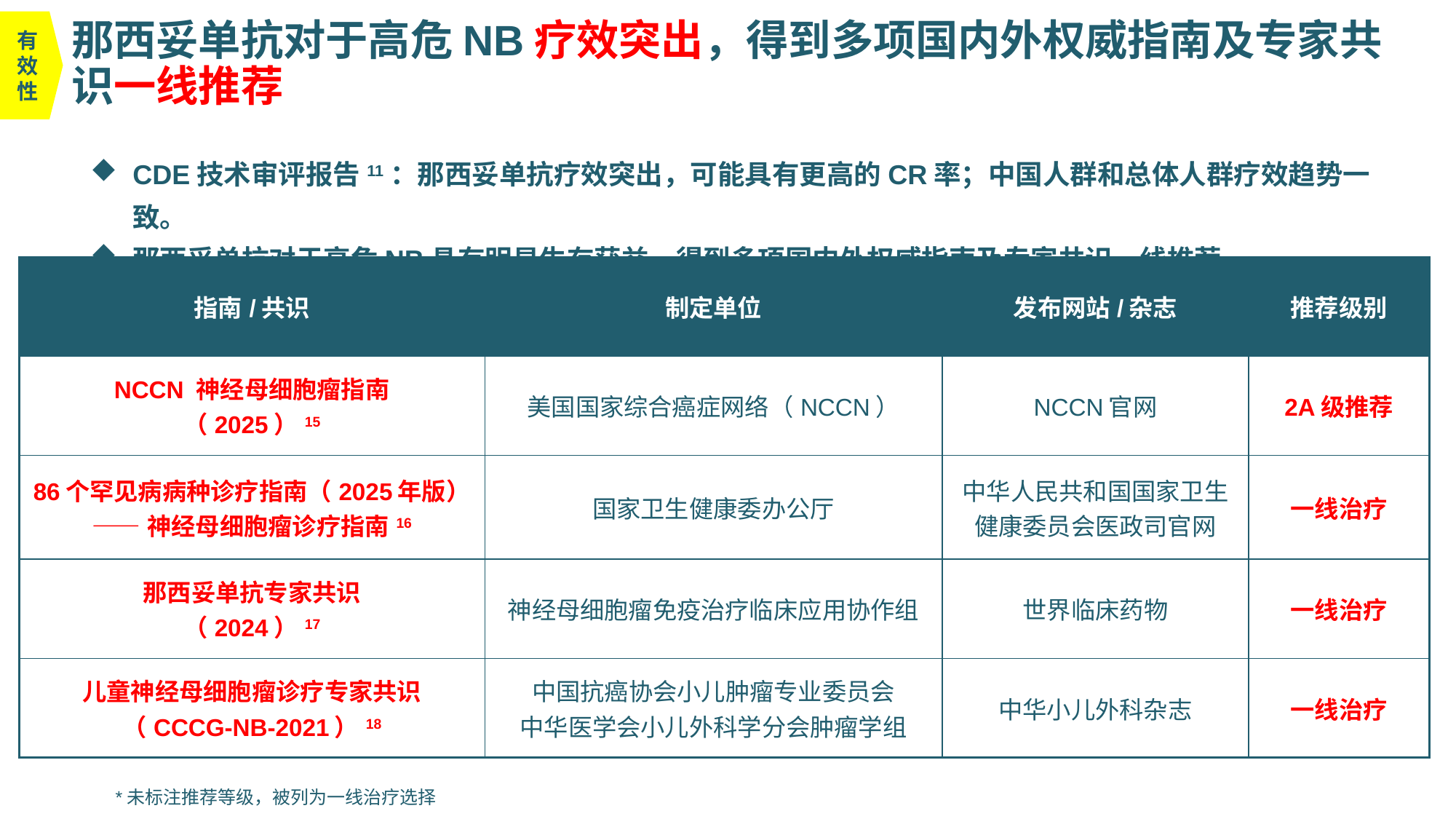

有效性
# 那西妥单抗对于高危NB疗效突出，得到多项国内外权威指南及专家共识一线推荐
CDE技术审评报告11：那西妥单抗疗效突出，可能具有更高的CR率；中国人群和总体人群疗效趋势一致。
那西妥单抗对于高危NB具有明显生存获益，得到多项国内外权威指南及专家共识一线推荐。
| 指南/共识 | 制定单位 | 发布网站/杂志 | 推荐级别 |
| --- | --- | --- | --- |
| NCCN 神经母细胞瘤指南 （2025）15 | 美国国家综合癌症网络（NCCN） | NCCN官网 | 2A级推荐 |
| 86个罕见病病种诊疗指南（2025年版） ——神经母细胞瘤诊疗指南16 | 国家卫生健康委办公厅 | 中华人民共和国国家卫生 健康委员会医政司官网 | 一线治疗 |
| 那西妥单抗专家共识 （2024）17 | 神经母细胞瘤免疫治疗临床应用协作组 | 世界临床药物 | 一线治疗 |
| 儿童神经母细胞瘤诊疗专家共识 （CCCG-NB-2021）18 | 中国抗癌协会小儿肿瘤专业委员会 中华医学会小儿外科学分会肿瘤学组 | 中华小儿外科杂志 | 一线治疗 |
*未标注推荐等级，被列为一线治疗选择